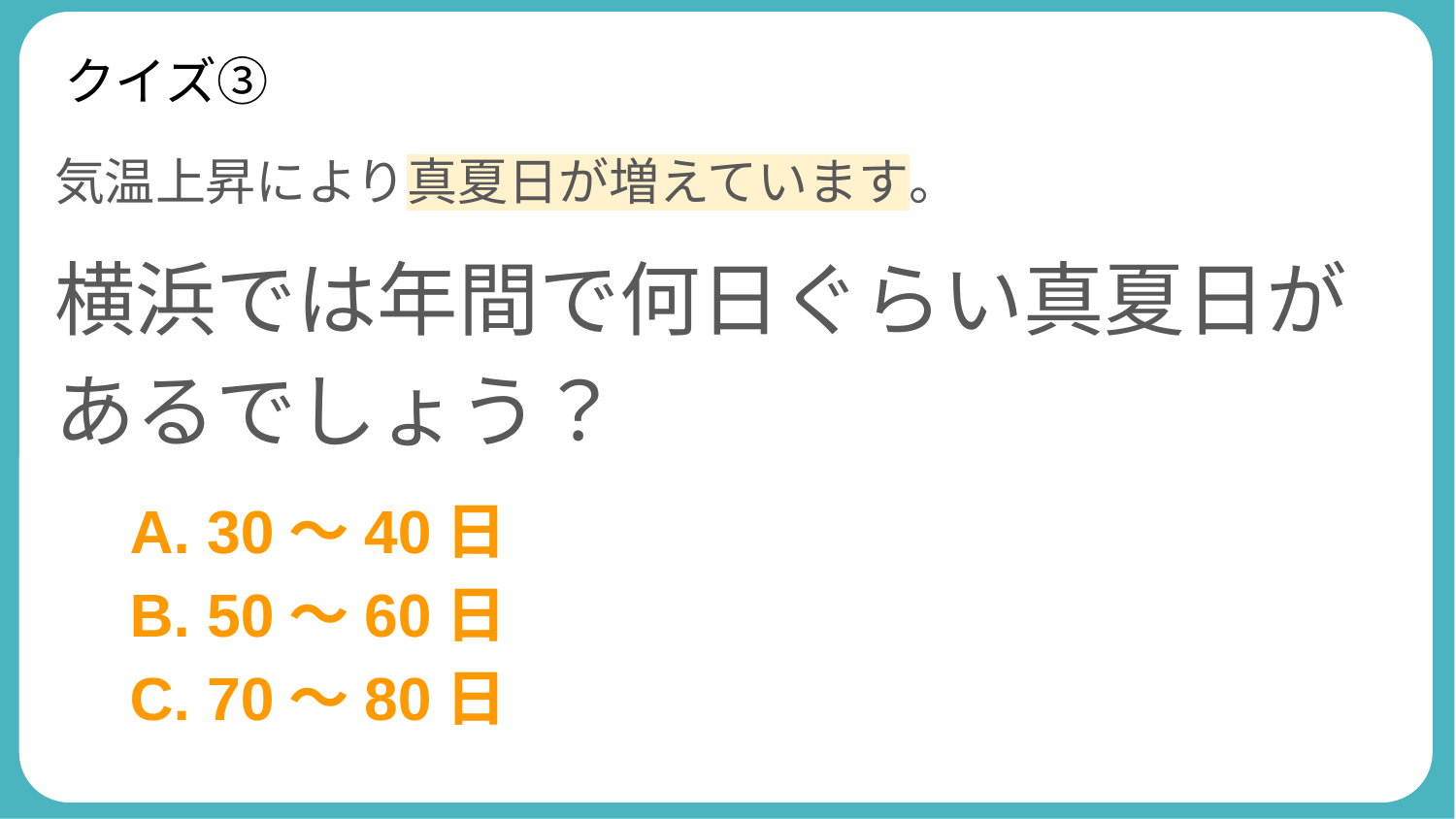

# クイズ③
気温上昇により真夏日が増えています。
横浜では年間で何日ぐらい真夏日が
あるでしょう？
　A. 30〜40日
　B. 50〜60日
　C. 70〜80日